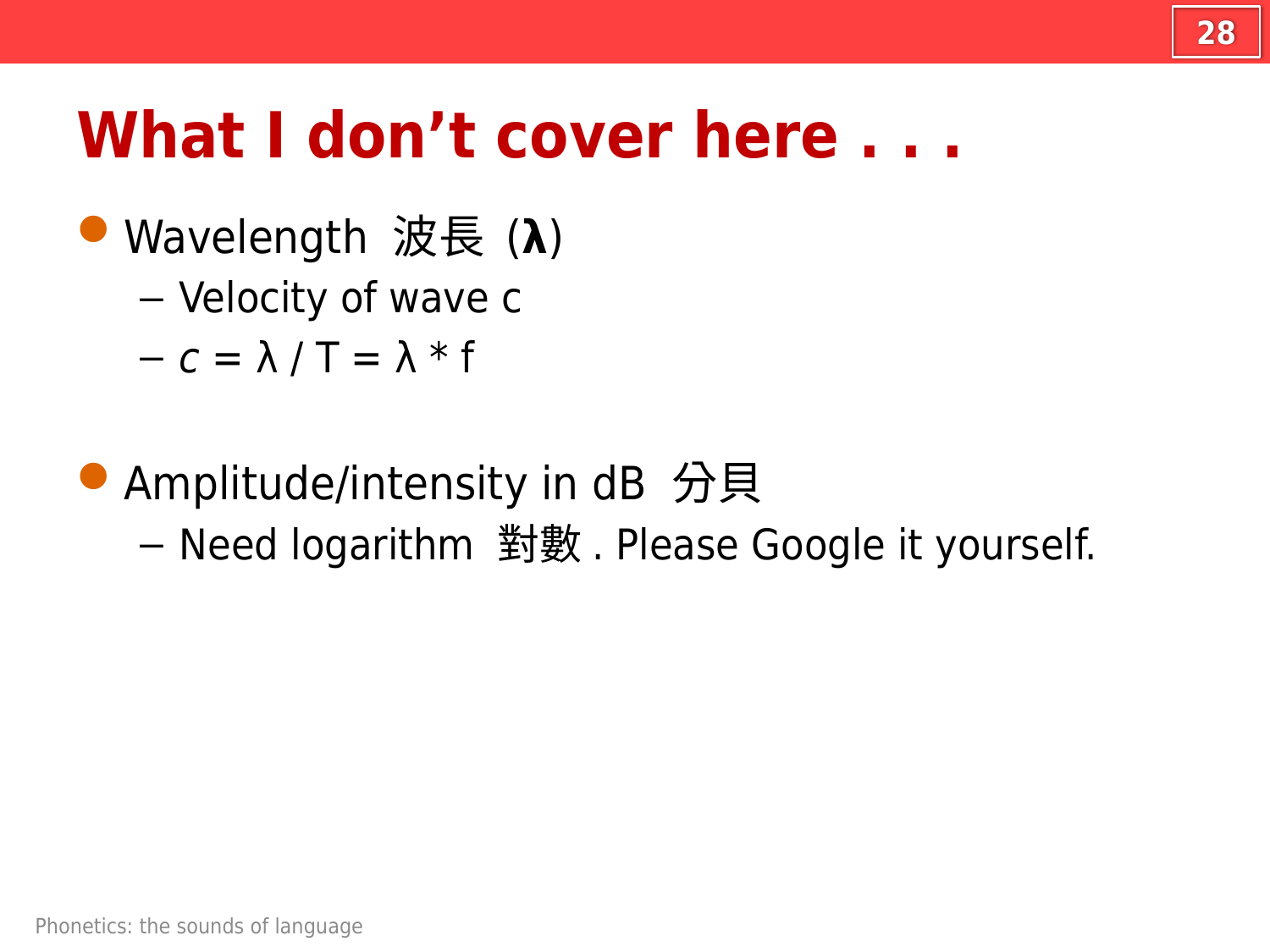

28
# What I don’t cover here . . .
Wavelength 波長 (λ)
Velocity of wave c
c = λ / T = λ * f

Amplitude/intensity in dB 分貝
Need logarithm 對數. Please Google it yourself.
Phonetics: the sounds of language